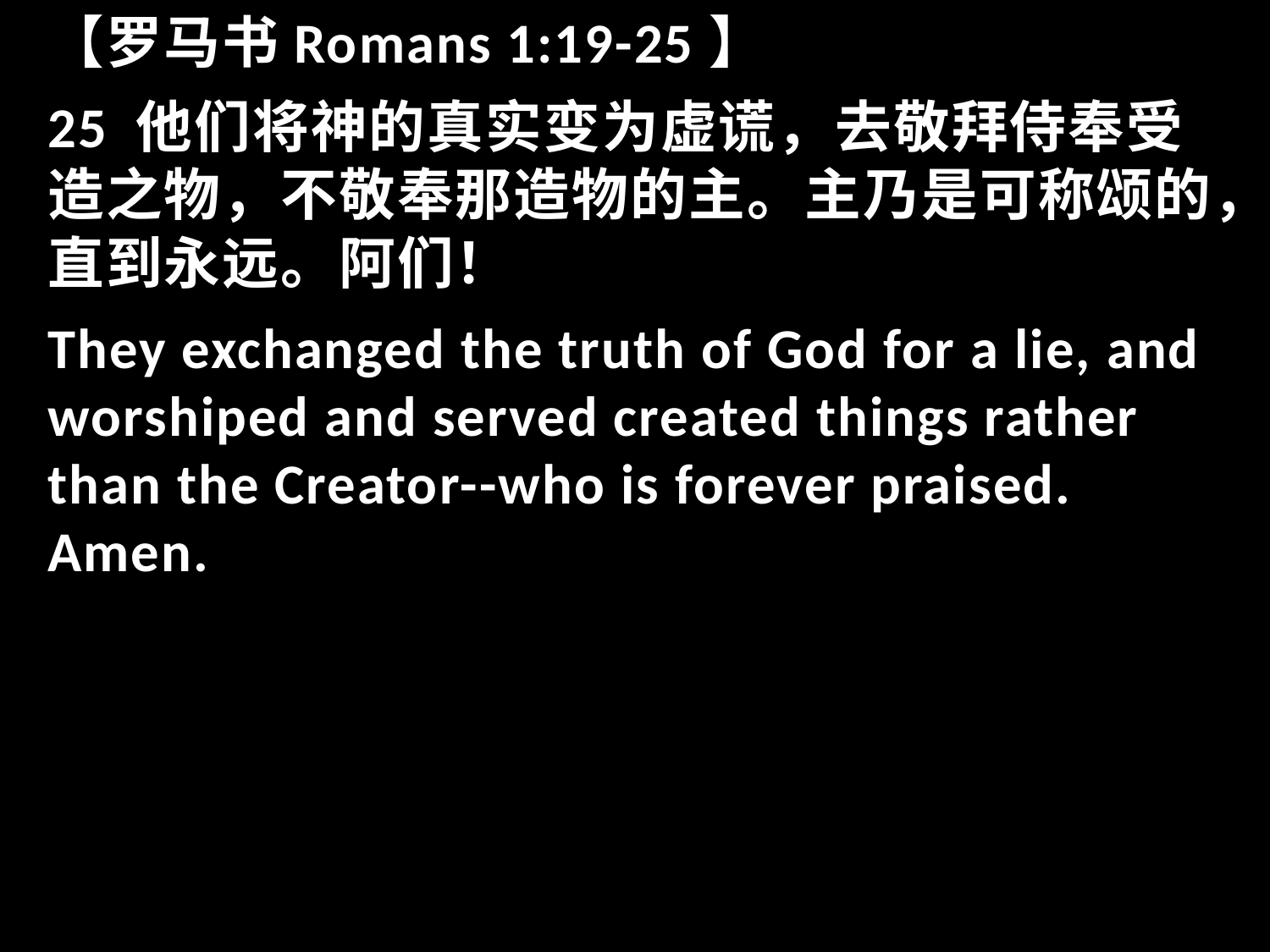

【罗马书Romans 1:19-25】
25 他们将神的真实变为虚谎，去敬拜侍奉受造之物，不敬奉那造物的主。主乃是可称颂的，直到永远。阿们！
They exchanged the truth of God for a lie, and worshiped and served created things rather than the Creator--who is forever praised. Amen.